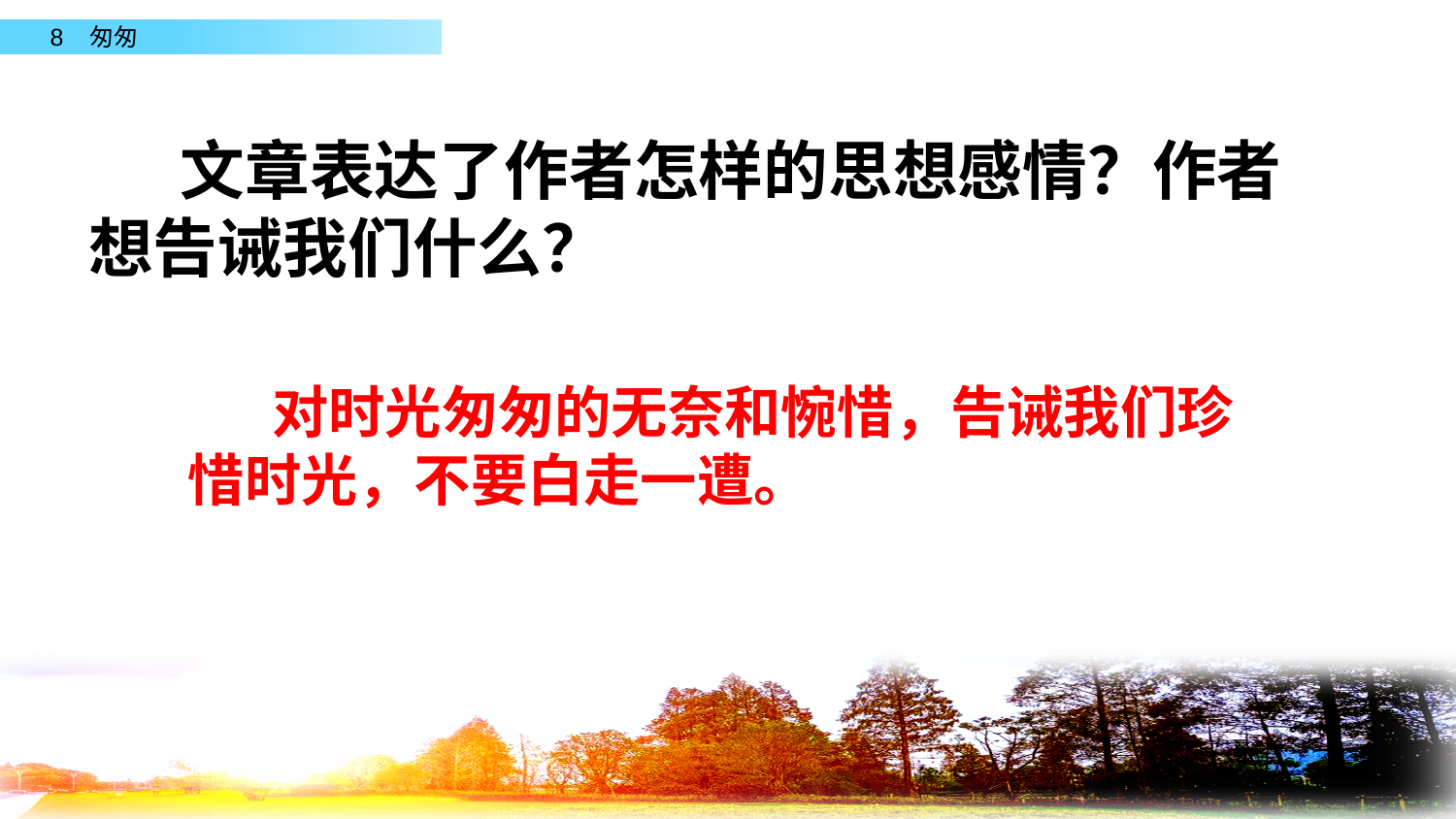

文章表达了作者怎样的思想感情？作者想告诫我们什么？
   对时光匆匆的无奈和惋惜，告诫我们珍惜时光，不要白走一遭。